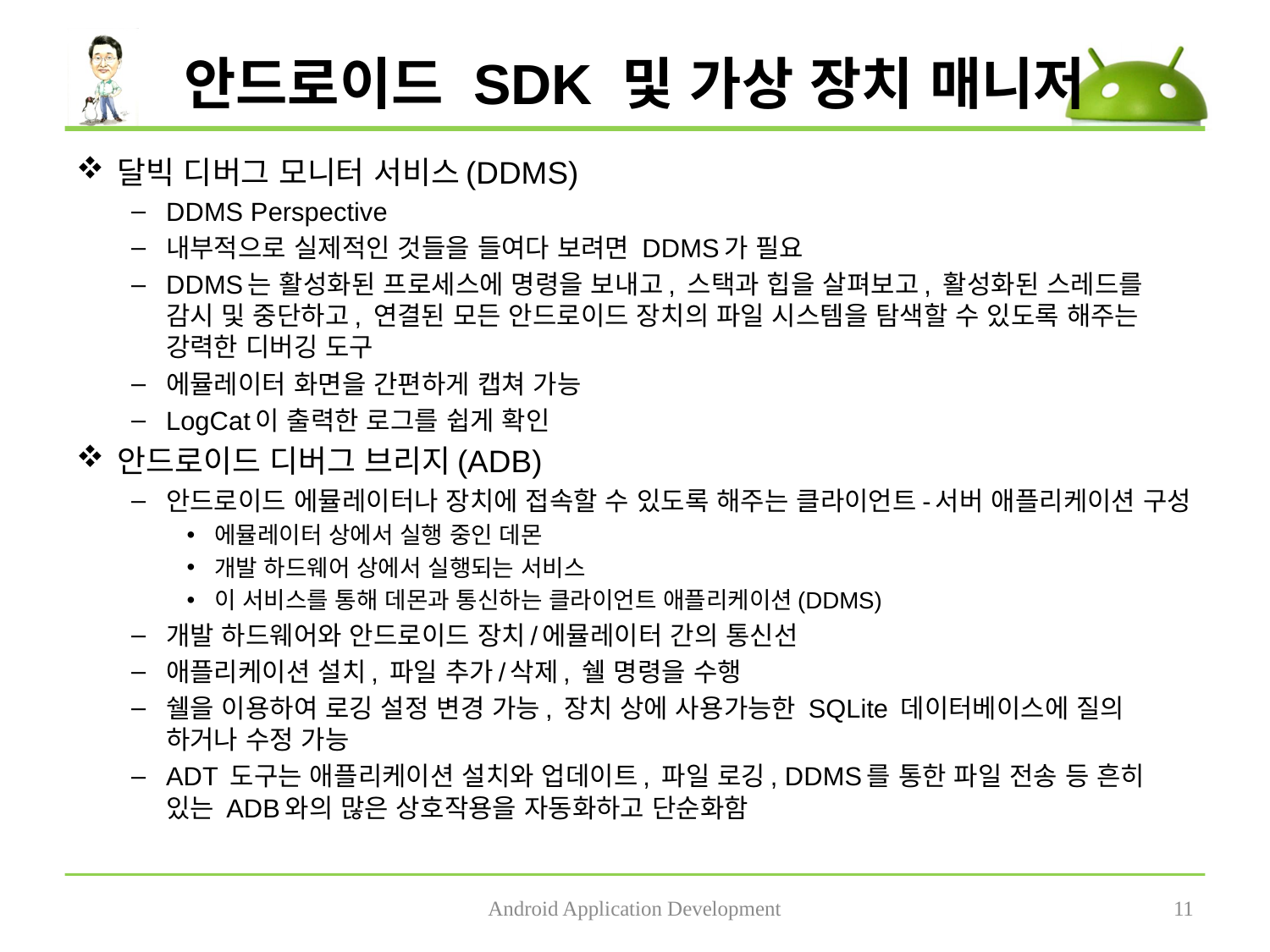

# 안드로이드 SDK 및 가상 장치 매니저
달빅 디버그 모니터 서비스(DDMS)
DDMS Perspective
내부적으로 실제적인 것들을 들여다 보려면 DDMS가 필요
DDMS는 활성화된 프로세스에 명령을 보내고, 스택과 힙을 살펴보고, 활성화된 스레드를 감시 및 중단하고, 연결된 모든 안드로이드 장치의 파일 시스템을 탐색할 수 있도록 해주는 강력한 디버깅 도구
에뮬레이터 화면을 간편하게 캡쳐 가능
LogCat이 출력한 로그를 쉽게 확인
안드로이드 디버그 브리지(ADB)
안드로이드 에뮬레이터나 장치에 접속할 수 있도록 해주는 클라이언트-서버 애플리케이션 구성
에뮬레이터 상에서 실행 중인 데몬
개발 하드웨어 상에서 실행되는 서비스
이 서비스를 통해 데몬과 통신하는 클라이언트 애플리케이션(DDMS)
개발 하드웨어와 안드로이드 장치/에뮬레이터 간의 통신선
애플리케이션 설치, 파일 추가/삭제, 쉘 명령을 수행
쉘을 이용하여 로깅 설정 변경 가능, 장치 상에 사용가능한 SQLite 데이터베이스에 질의 하거나 수정 가능
ADT 도구는 애플리케이션 설치와 업데이트, 파일 로깅, DDMS를 통한 파일 전송 등 흔히 있는 ADB와의 많은 상호작용을 자동화하고 단순화함

Android Application Development
11